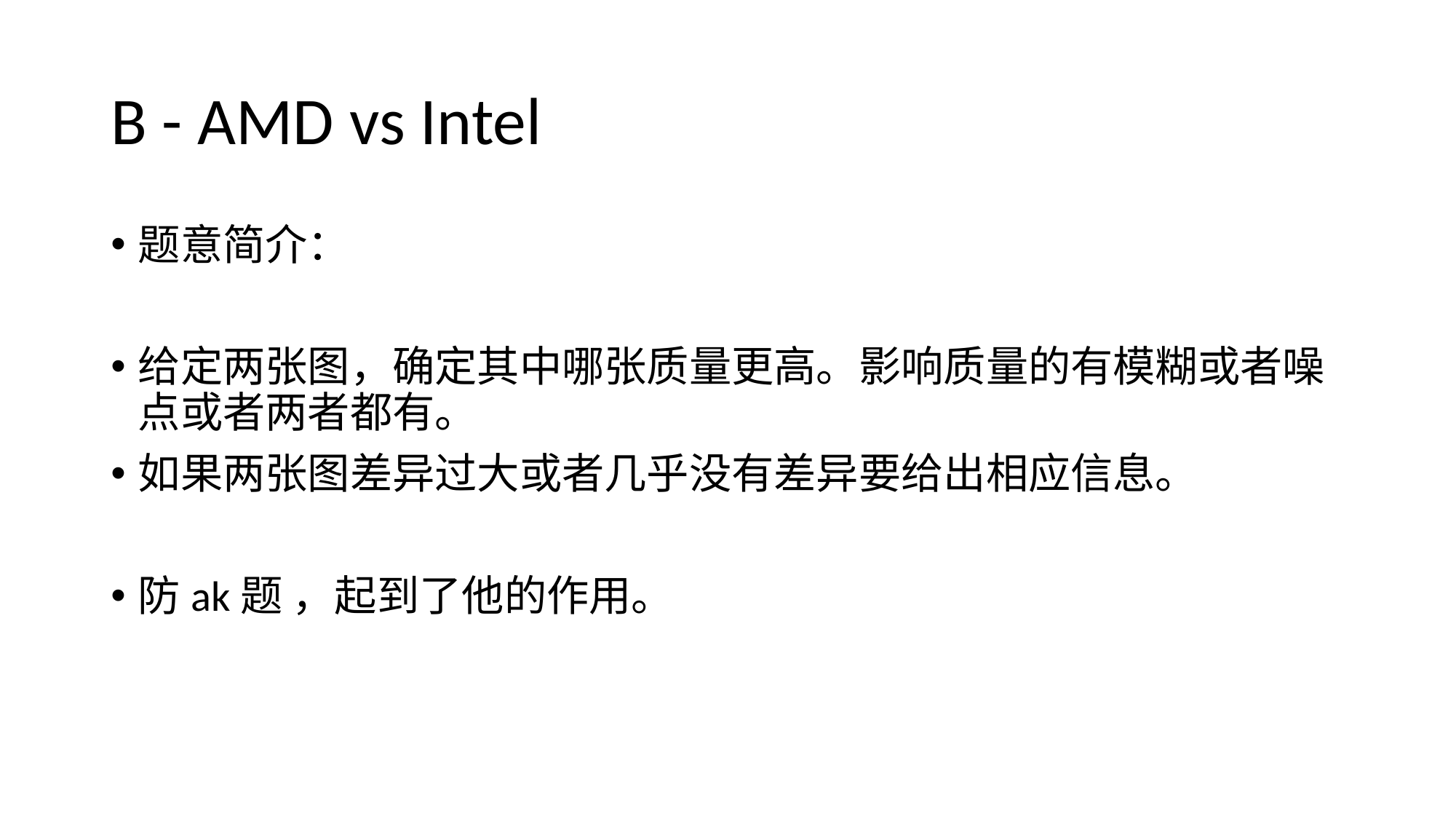

# B - AMD vs Intel
题意简介：

给定两张图，确定其中哪张质量更高。影响质量的有模糊或者噪点或者两者都有。
如果两张图差异过大或者几乎没有差异要给出相应信息。

防ak题 ，起到了他的作用。